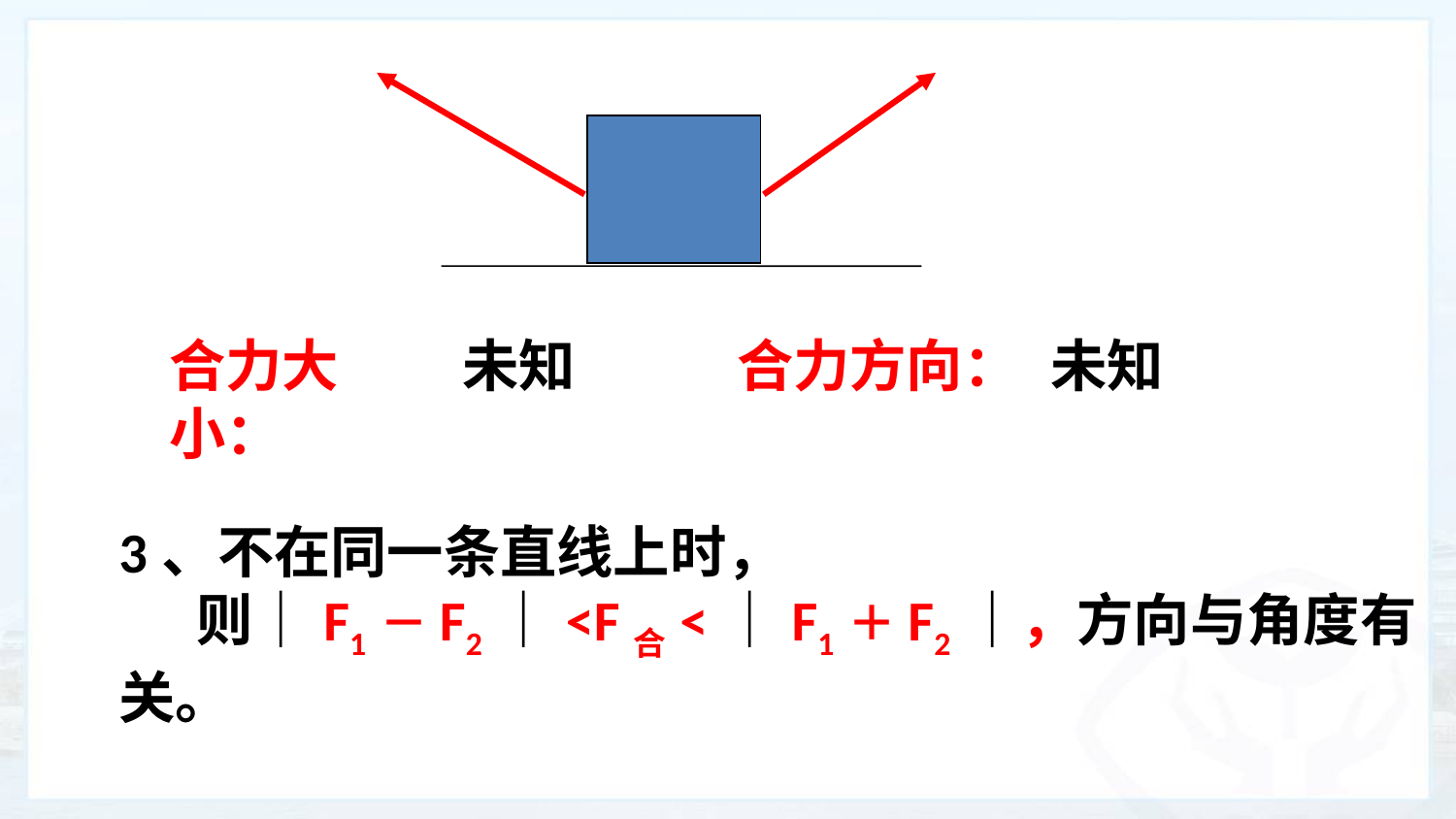

8N

8N

合力大小：
未知
合力方向：
未知
3、不在同一条直线上时，
     则｜F1－F2｜<F合<｜F1＋F2｜，方向与角度有关。